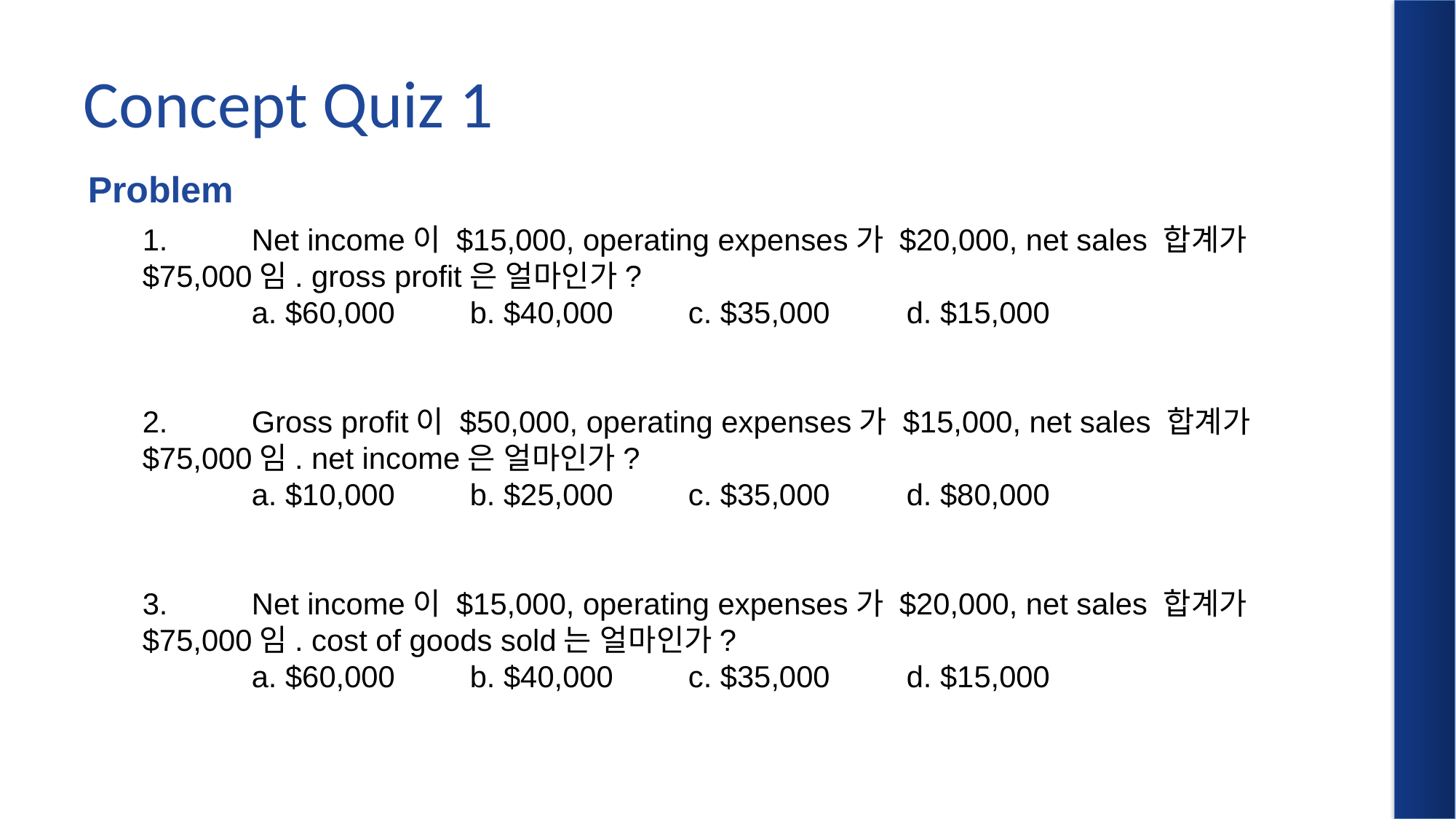

# Concept Quiz 1

1.	Net income이 $15,000, operating expenses가 $20,000, net sales 합계가 $75,000임. gross profit은 얼마인가?
	a. $60,000	b. $40,000	c. $35,000	d. $15,000

2.	Gross profit이 $50,000, operating expenses가 $15,000, net sales 합계가 $75,000임. net income은 얼마인가?
	a. $10,000	b. $25,000	c. $35,000	d. $80,000

3.	Net income이 $15,000, operating expenses가 $20,000, net sales 합계가 $75,000임. cost of goods sold는 얼마인가?
	a. $60,000	b. $40,000	c. $35,000	d. $15,000

Problem